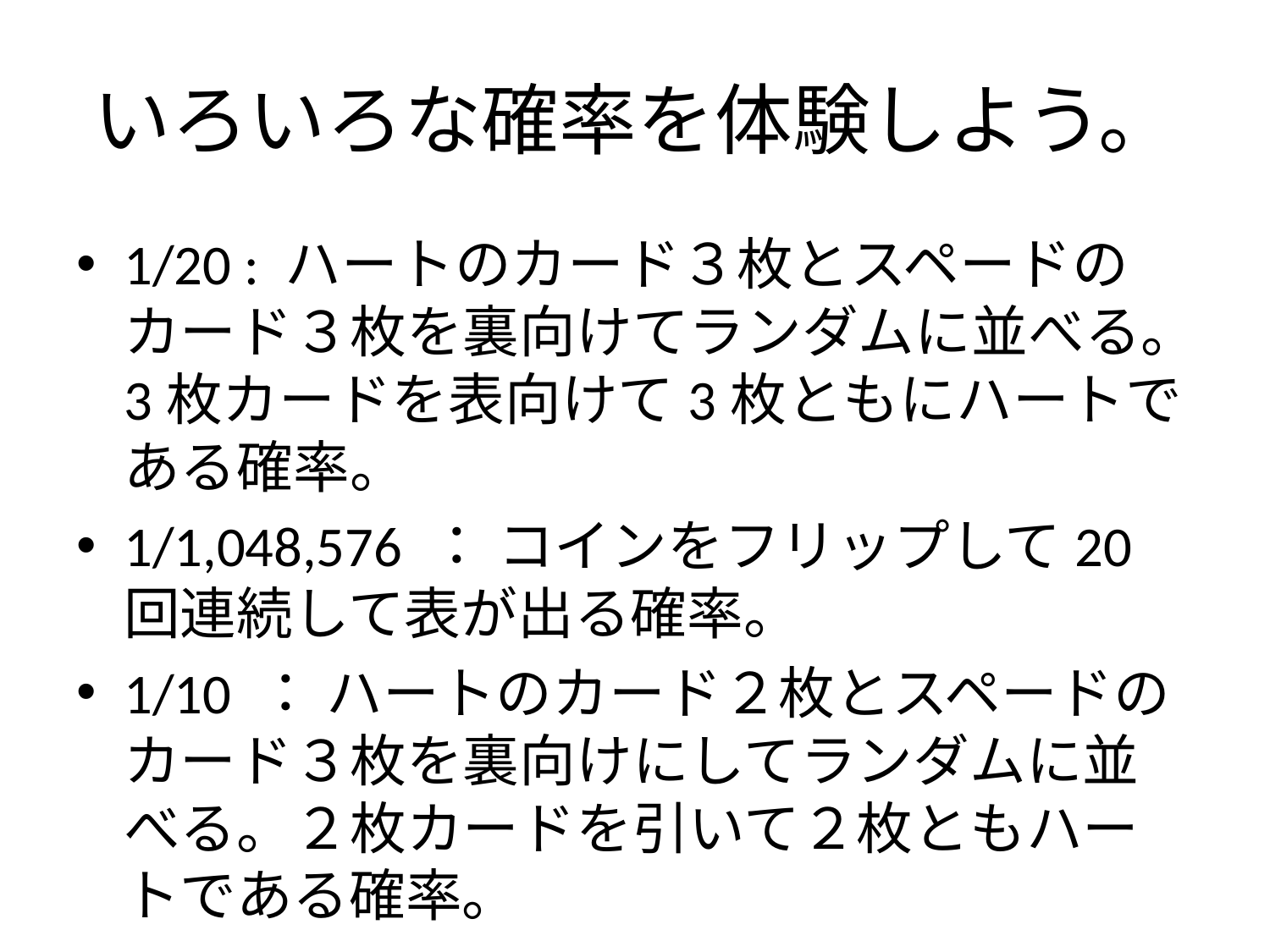

# いろいろな確率を体験しよう。
1/20 : ハートのカード３枚とスペードのカード３枚を裏向けてランダムに並べる。3枚カードを表向けて3枚ともにハートである確率。
1/1,048,576 ： コインをフリップして20回連続して表が出る確率。
1/10 ： ハートのカード２枚とスペードのカード３枚を裏向けにしてランダムに並べる。２枚カードを引いて２枚ともハートである確率。